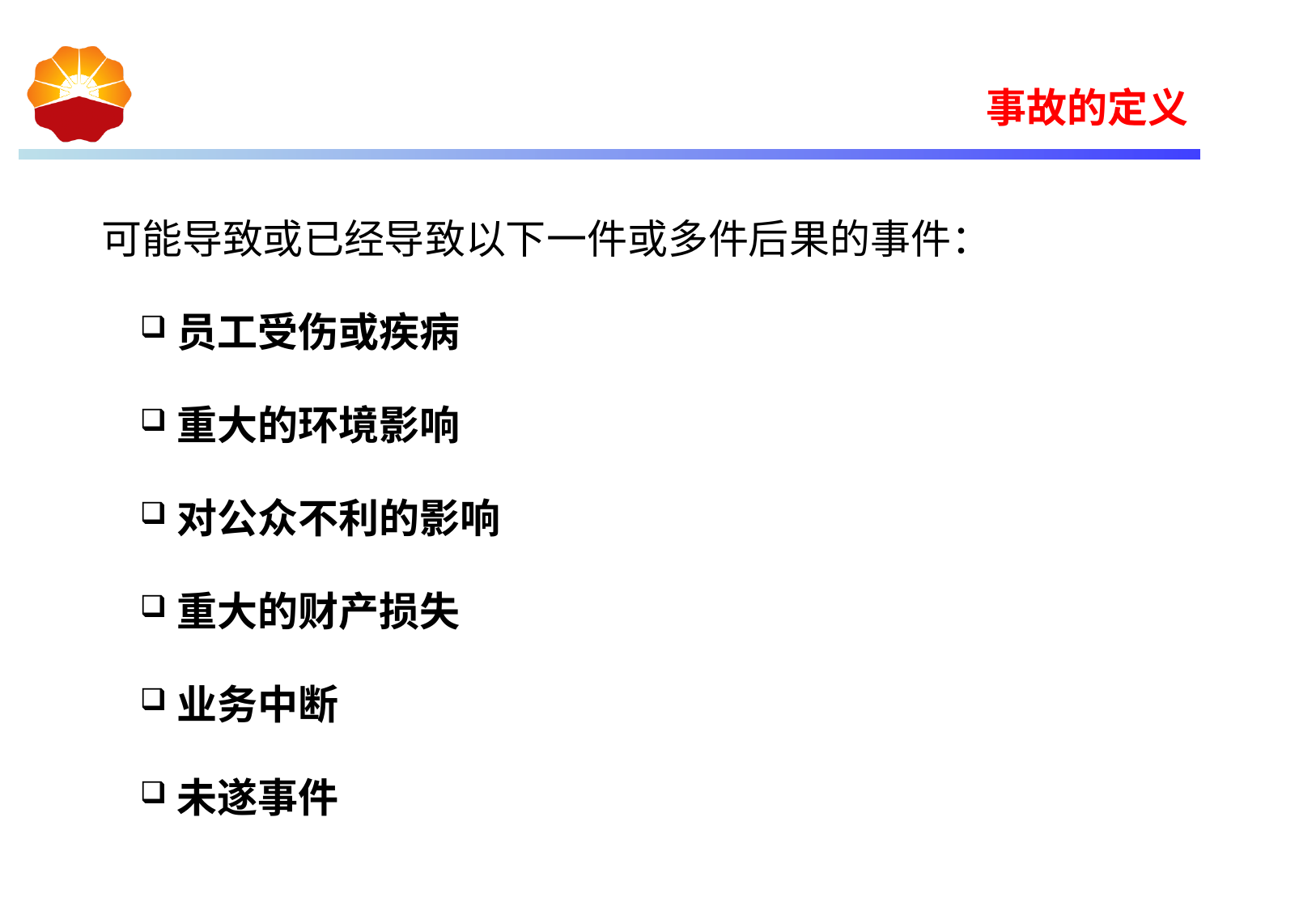

事故的定义
可能导致或已经导致以下一件或多件后果的事件：
员工受伤或疾病
重大的环境影响
对公众不利的影响
重大的财产损失
业务中断
未遂事件